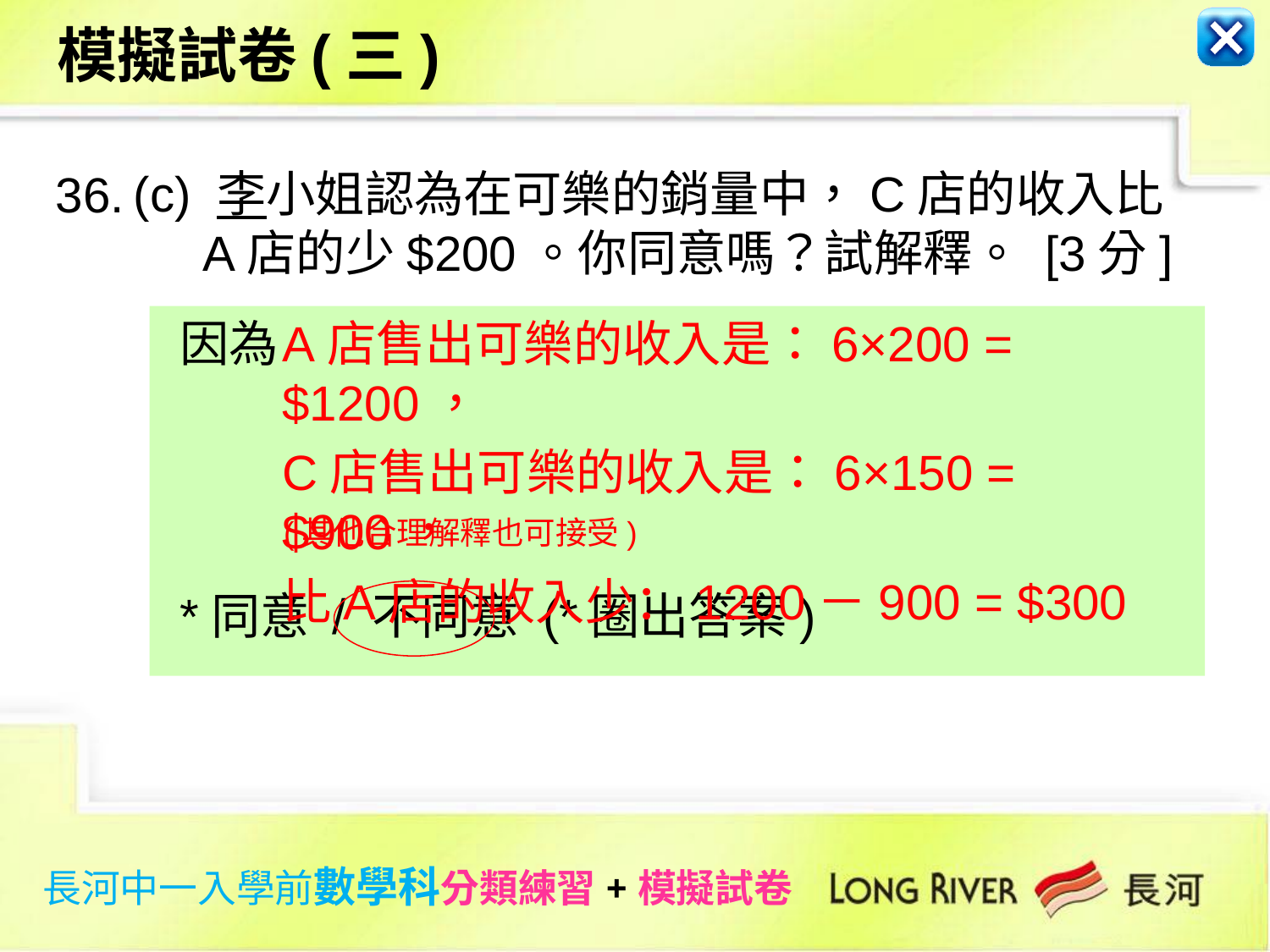

模擬試卷(三)
(c) 李小姐認為在可樂的銷量中，C店的收入比
     A店的少$200。你同意嗎？試解釋。 [3分]

36.
因為

*同意 / 不同意 (*圈出答案)
A店售出可樂的收入是：6×200 = $1200，
C店售出可樂的收入是：6×150 = $900，
比A店的收入少：1200－900 = $300

(其他合理解釋也可接受)